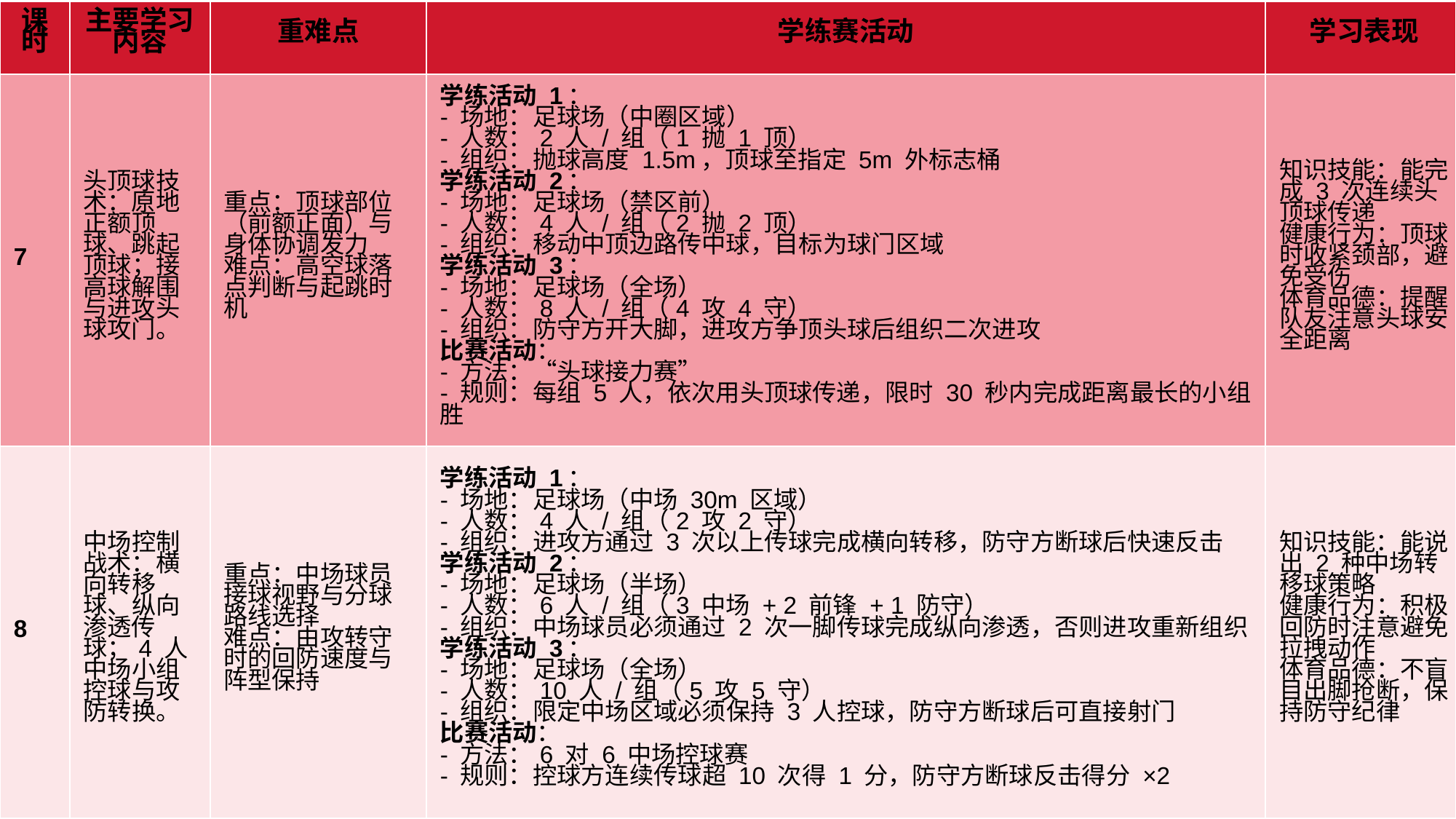

| 课时 | 主要学习内容 | 重难点 | 学练赛活动 | 学习表现 |
| --- | --- | --- | --- | --- |
| 7 | 头顶球技术：原地正额顶球、跳起顶球；接高球解围与进攻头球攻门。 | 重点：顶球部位（前额正面）与身体协调发力 难点：高空球落点判断与起跳时机 | 学练活动 1： - 场地：足球场（中圈区域） - 人数：2 人 / 组（1 抛 1 顶） - 组织：抛球高度 1.5m，顶球至指定 5m 外标志桶 学练活动 2： - 场地：足球场（禁区前） - 人数：4 人 / 组（2 抛 2 顶） - 组织：移动中顶边路传中球，目标为球门区域 学练活动 3： - 场地：足球场（全场） - 人数：8 人 / 组（4 攻 4 守） - 组织：防守方开大脚，进攻方争顶头球后组织二次进攻 比赛活动： - 方法：“头球接力赛” - 规则：每组 5 人，依次用头顶球传递，限时 30 秒内完成距离最长的小组胜 | 知识技能：能完成 3 次连续头顶球传递 健康行为：顶球时收紧颈部，避免受伤 体育品德：提醒队友注意头球安全距离 |
| 8 | 中场控制战术：横向转移球、纵向渗透传球；4 人中场小组控球与攻防转换。 | 重点：中场球员接球视野与分球路线选择 难点：由攻转守时的回防速度与阵型保持 | 学练活动 1： - 场地：足球场（中场 30m 区域） - 人数：4 人 / 组（2 攻 2 守） - 组织：进攻方通过 3 次以上传球完成横向转移，防守方断球后快速反击 学练活动 2： - 场地：足球场（半场） - 人数：6 人 / 组（3 中场 + 2 前锋 + 1 防守） - 组织：中场球员必须通过 2 次一脚传球完成纵向渗透，否则进攻重新组织 学练活动 3： - 场地：足球场（全场） - 人数：10 人 / 组（5 攻 5 守） - 组织：限定中场区域必须保持 3 人控球，防守方断球后可直接射门 比赛活动： - 方法：6 对 6 中场控球赛 - 规则：控球方连续传球超 10 次得 1 分，防守方断球反击得分 ×2 | 知识技能：能说出 2 种中场转移球策略 健康行为：积极回防时注意避免拉拽动作 体育品德：不盲目出脚抢断，保持防守纪律 |